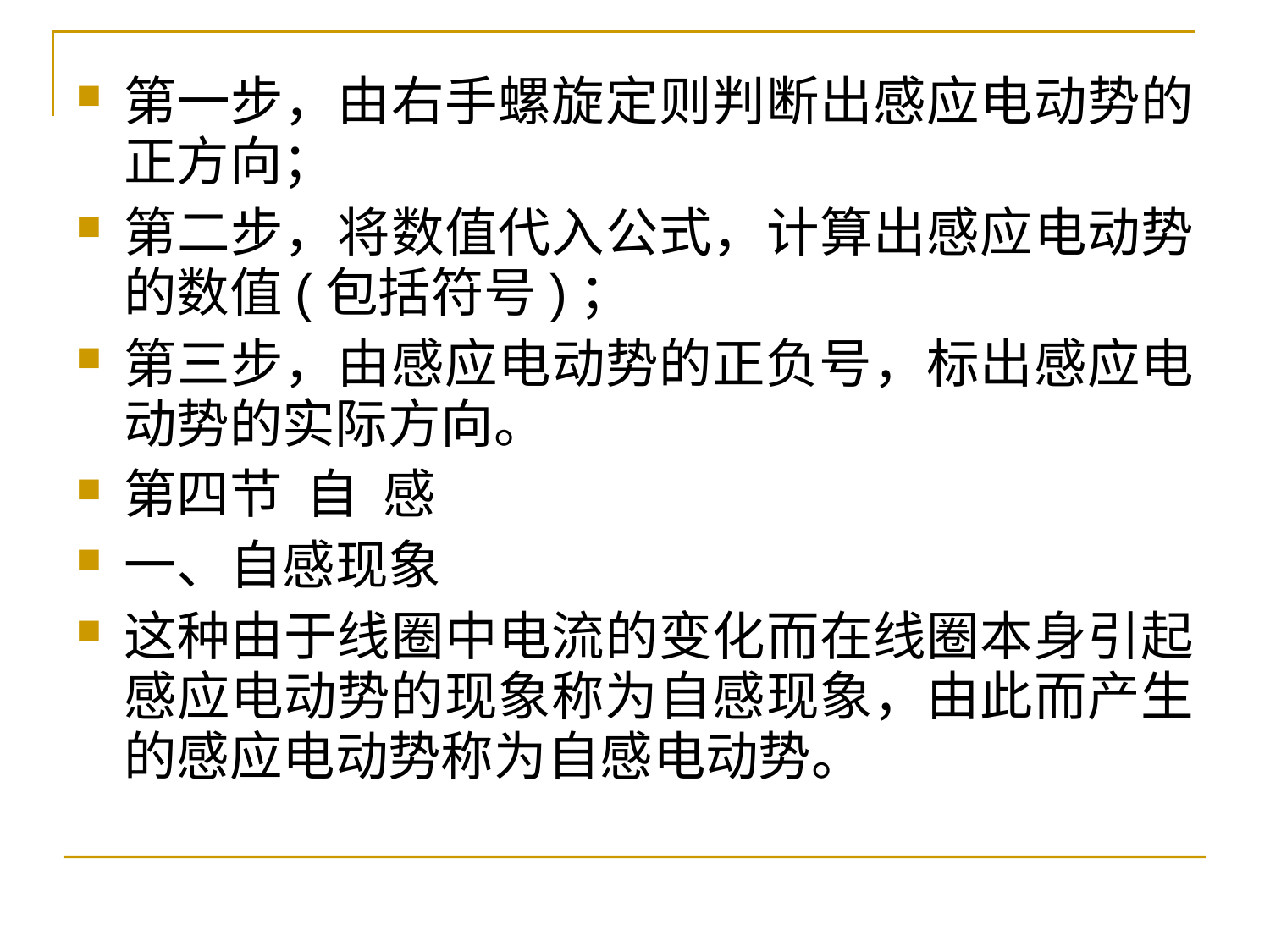

第一步，由右手螺旋定则判断出感应电动势的正方向；
第二步，将数值代入公式，计算出感应电动势的数值(包括符号)；
第三步，由感应电动势的正负号，标出感应电动势的实际方向。
第四节  自  感
一、自感现象
这种由于线圈中电流的变化而在线圈本身引起感应电动势的现象称为自感现象，由此而产生的感应电动势称为自感电动势。